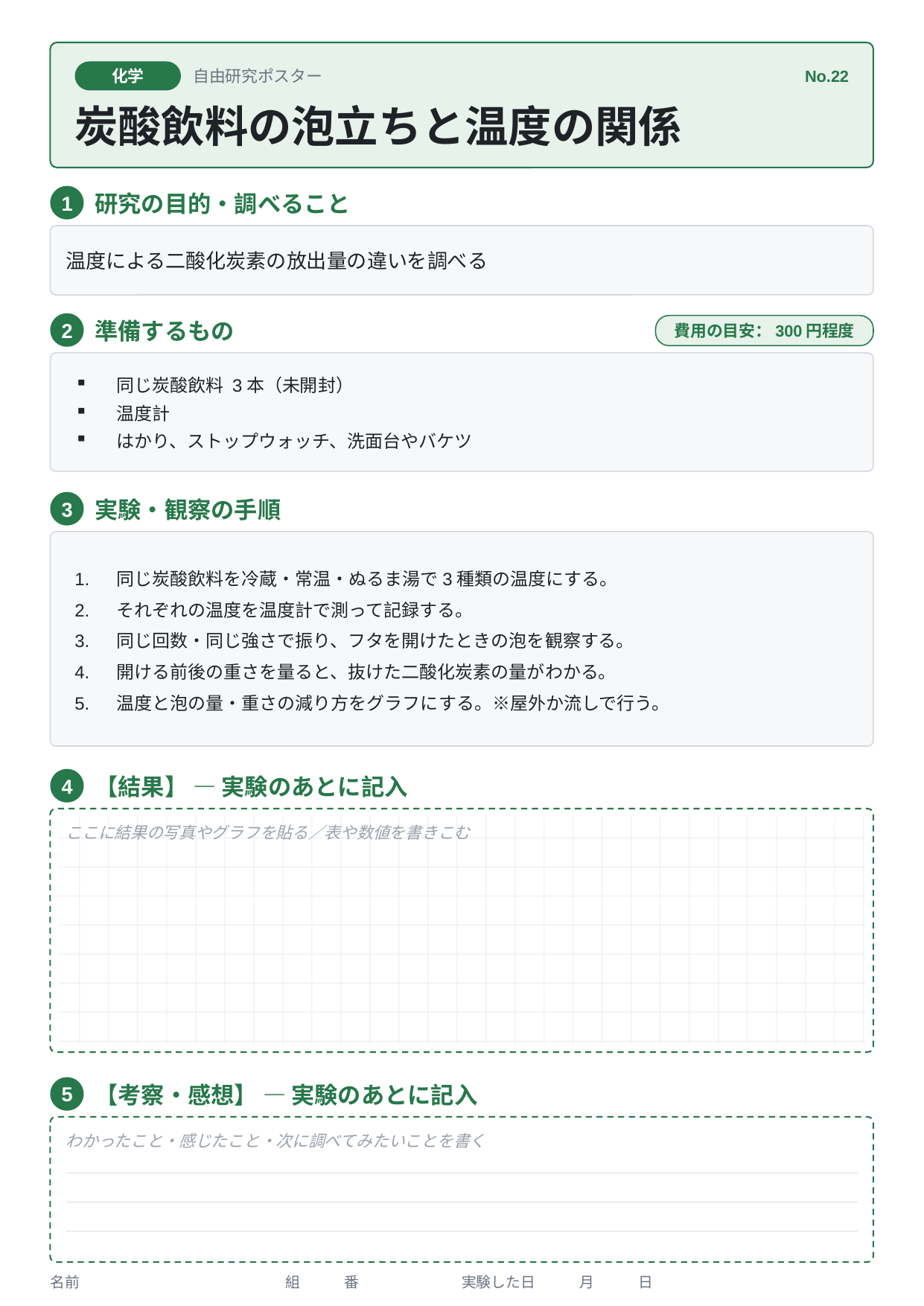

化学
自由研究ポスター
No.22
炭酸飲料の泡立ちと温度の関係
研究の目的・調べること

1

温度による二酸化炭素の放出量の違いを調べる
準備するもの

2

費用の目安：300円程度

同じ炭酸飲料 3本（未開封）
温度計
はかり、ストップウォッチ、洗面台やバケツ
実験・観察の手順

3

同じ炭酸飲料を冷蔵・常温・ぬるま湯で3種類の温度にする。
それぞれの温度を温度計で測って記録する。
同じ回数・同じ強さで振り、フタを開けたときの泡を観察する。
開ける前後の重さを量ると、抜けた二酸化炭素の量がわかる。
温度と泡の量・重さの減り方をグラフにする。※屋外か流しで行う。
【結果】 — 実験のあとに記入

4

ここに結果の写真やグラフを貼る／表や数値を書きこむ

【考察・感想】 — 実験のあとに記入

5

わかったこと・感じたこと・次に調べてみたいことを書く

名前　　　　　　　　　　　　　　組　　　番　　　　　　　実験した日　　　月　　　日